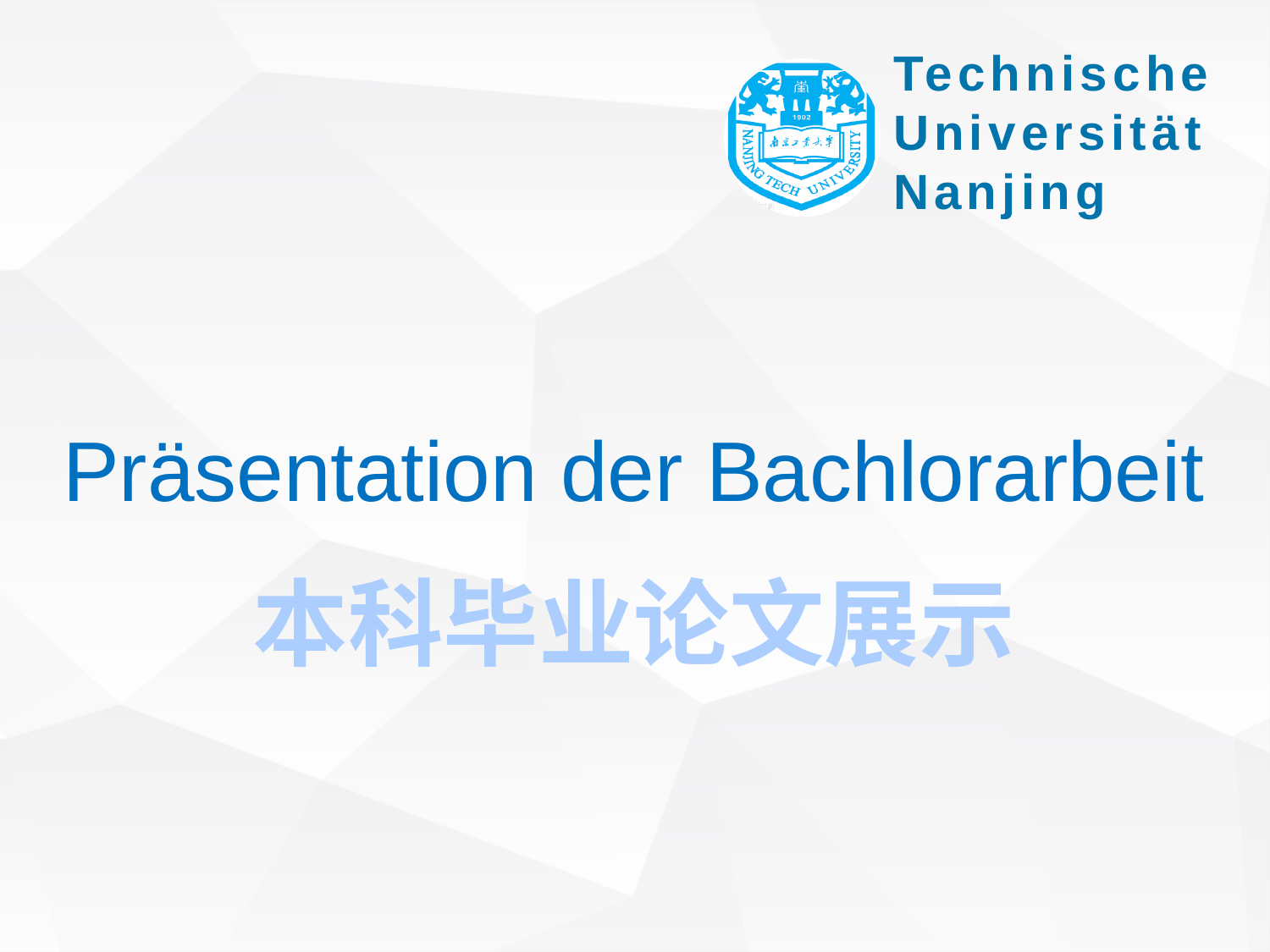

Technische
Universität Nanjing

#
Präsentation der Bachlorarbeit

本科毕业论文展示